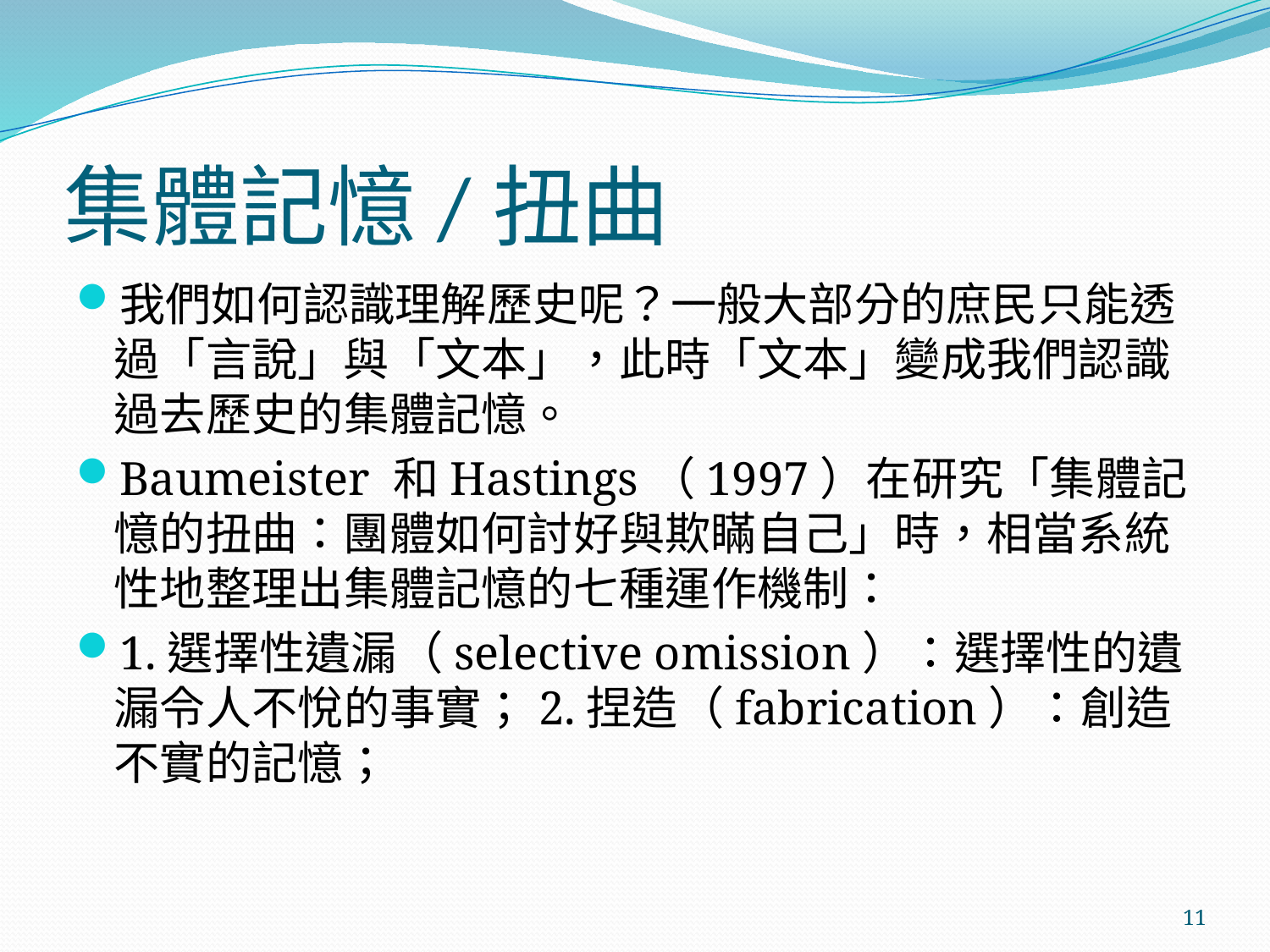

# 集體記憶/扭曲
我們如何認識理解歷史呢？一般大部分的庶民只能透過「言說」與「文本」，此時「文本」變成我們認識過去歷史的集體記憶。
Baumeister 和Hastings（1997）在研究「集體記憶的扭曲：團體如何討好與欺瞞自己」時，相當系統性地整理出集體記憶的七種運作機制：
1.選擇性遺漏（selective omission）：選擇性的遺漏令人不悅的事實；2.捏造（fabrication）：創造不實的記憶；
11